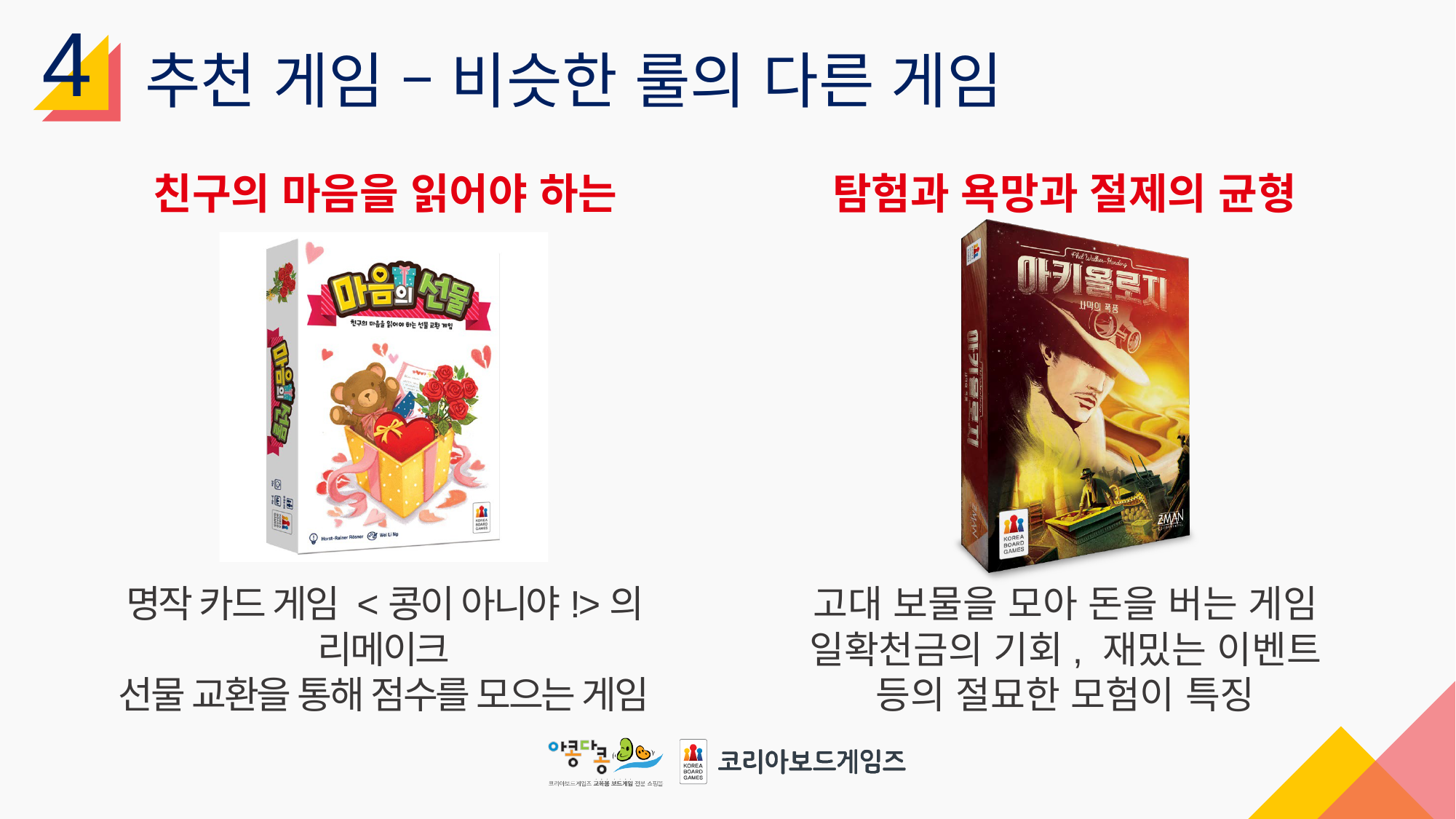

4
추천 게임 – 비슷한 룰의 다른 게임
친구의 마음을 읽어야 하는 게임
탐험과 욕망과 절제의 균형

명작 카드 게임 <콩이 아니야!>의 리메이크
선물 교환을 통해 점수를 모으는 게임
고대 보물을 모아 돈을 버는 게임
일확천금의 기회, 재밌는 이벤트 등의 절묘한 모험이 특징